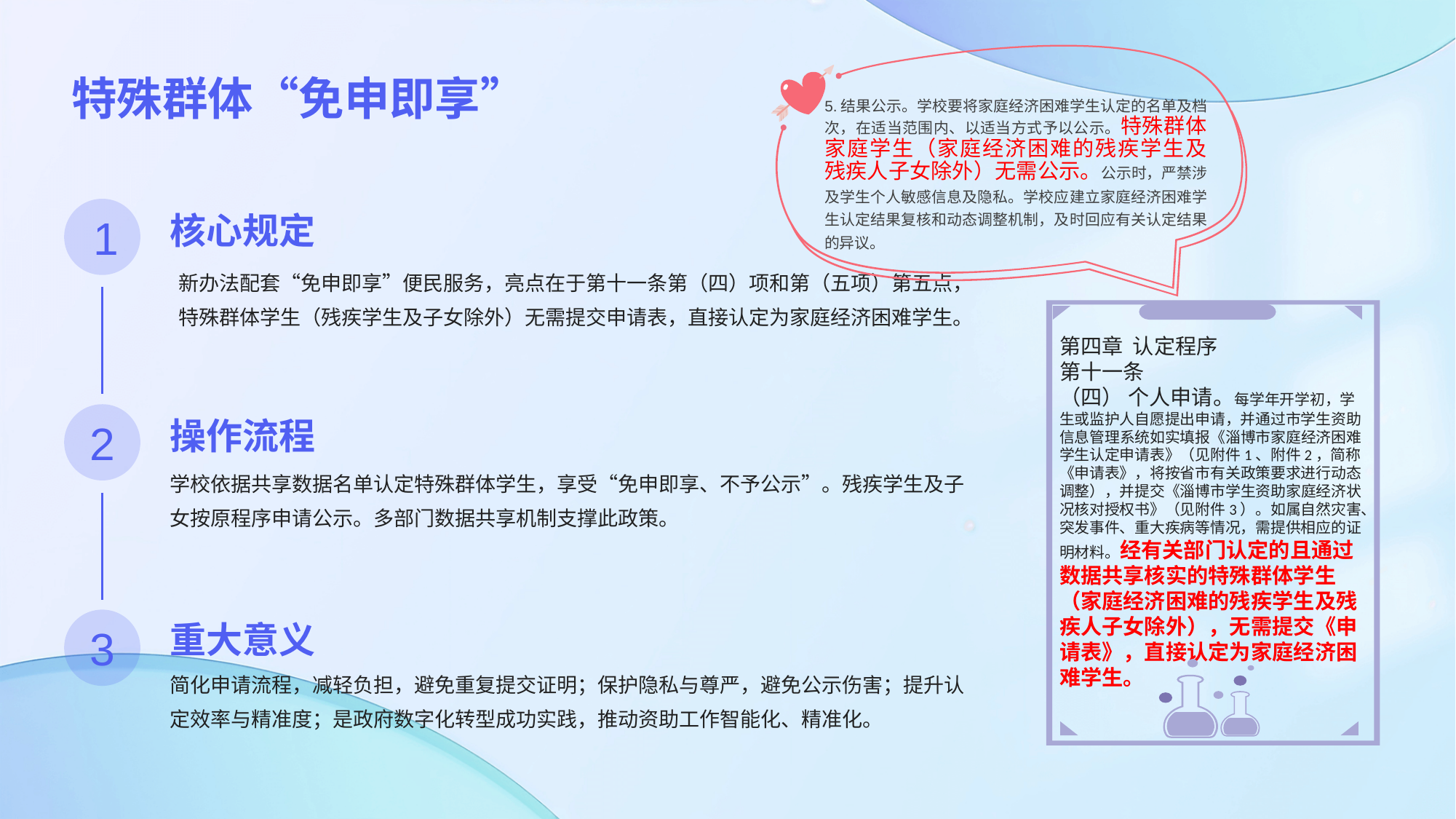

特殊群体“免申即享”

5.结果公示。学校要将家庭经济困难学生认定的名单及档次，在适当范围内、以适当方式予以公示。特殊群体家庭学生（家庭经济困难的残疾学生及残疾人子女除外）无需公示。公示时，严禁涉及学生个人敏感信息及隐私。学校应建立家庭经济困难学生认定结果复核和动态调整机制，及时回应有关认定结果的异议。
核心规定

1
新办法配套“免申即享”便民服务，亮点在于第十一条第（四）项和第（五项）第五点，特殊群体学生（残疾学生及子女除外）无需提交申请表，直接认定为家庭经济困难学生。

第四章  认定程序
第十一条
（四） 个人申请。每学年开学初，学生或监护人自愿提出申请，并通过市学生资助信息管理系统如实填报《淄博市家庭经济困难学生认定申请表》（见附件1、附件2，简称《申请表》，将按省市有关政策要求进行动态调整），并提交《淄博市学生资助家庭经济状况核对授权书》（见附件3）。如属自然灾害、突发事件、重大疾病等情况，需提供相应的证明材料。经有关部门认定的且通过数据共享核实的特殊群体学生（家庭经济困难的残疾学生及残疾人子女除外），无需提交《申请表》，直接认定为家庭经济困难学生。
操作流程

2
学校依据共享数据名单认定特殊群体学生，享受“免申即享、不予公示”。残疾学生及子女按原程序申请公示。多部门数据共享机制支撑此政策。
重大意义

3
简化申请流程，减轻负担，避免重复提交证明；保护隐私与尊严，避免公示伤害；提升认定效率与精准度；是政府数字化转型成功实践，推动资助工作智能化、精准化。